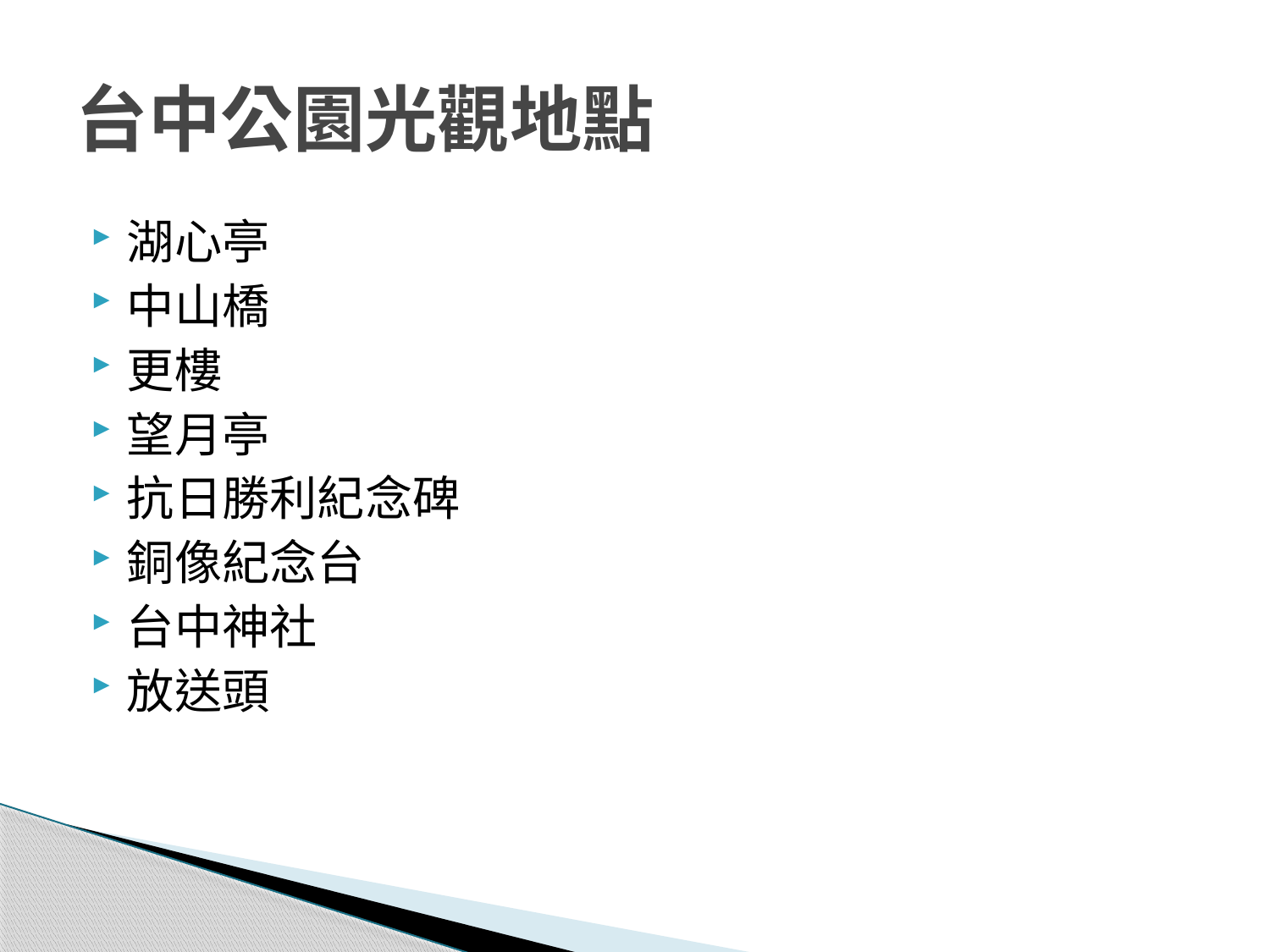

# 台中公園光觀地點
湖心亭
中山橋
更樓
望月亭
抗日勝利紀念碑
銅像紀念台
台中神社
放送頭